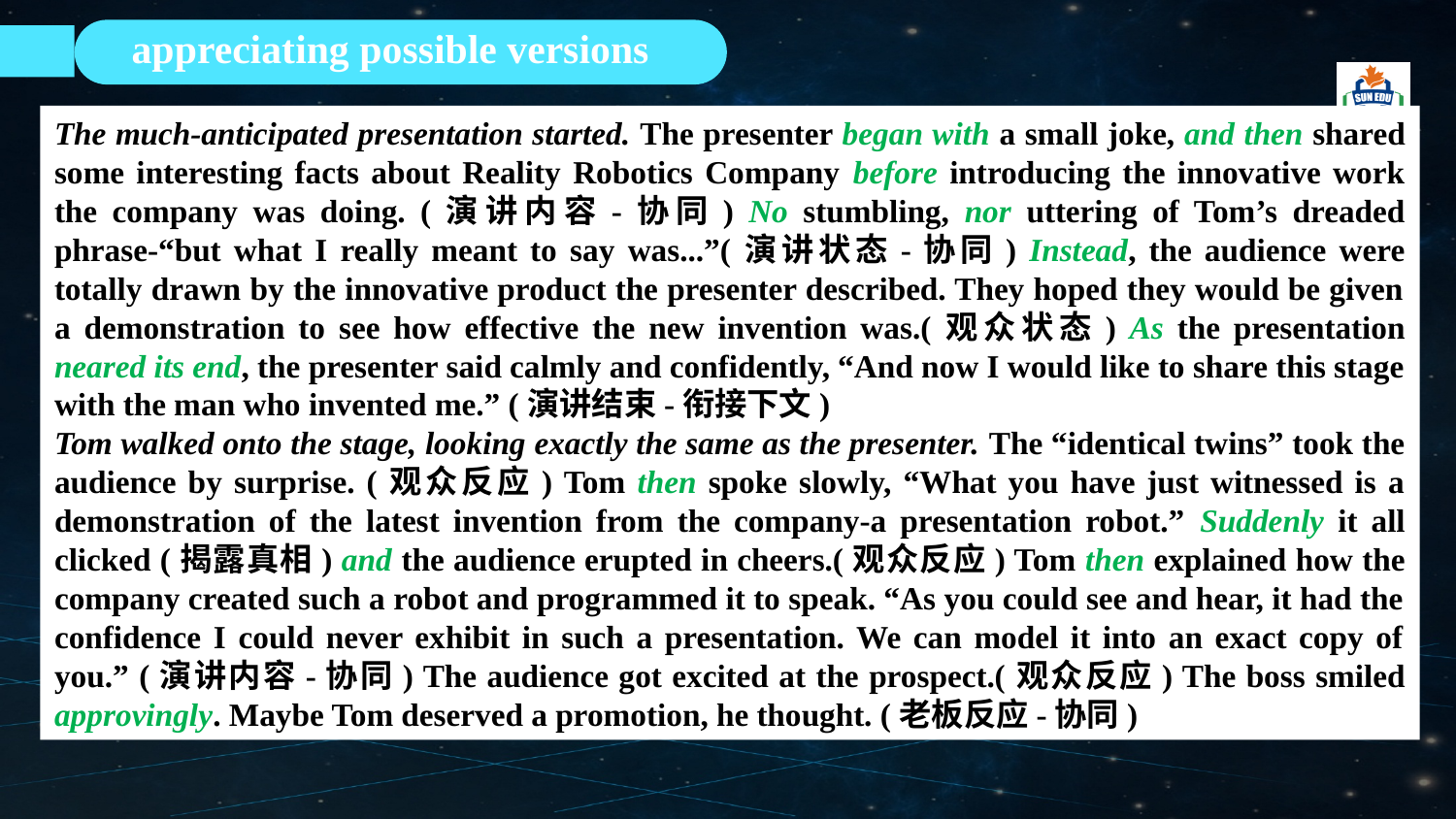

appreciating possible versions
The much-anticipated presentation started. The presenter began with a small joke, and then shared some interesting facts about Reality Robotics Company before introducing the innovative work the company was doing. (演讲内容-协同) No stumbling, nor uttering of Tom’s dreaded phrase-“but what I really meant to say was...”(演讲状态-协同) Instead, the audience were totally drawn by the innovative product the presenter described. They hoped they would be given a demonstration to see how effective the new invention was.(观众状态) As the presentation neared its end, the presenter said calmly and confidently, “And now I would like to share this stage with the man who invented me.” (演讲结束-衔接下文)
Tom walked onto the stage, looking exactly the same as the presenter. The “identical twins” took the audience by surprise. (观众反应) Tom then spoke slowly, “What you have just witnessed is a demonstration of the latest invention from the company-a presentation robot.” Suddenly it all clicked (揭露真相) and the audience erupted in cheers.(观众反应) Tom then explained how the company created such a robot and programmed it to speak. “As you could see and hear, it had the confidence I could never exhibit in such a presentation. We can model it into an exact copy of you.” (演讲内容-协同) The audience got excited at the prospect.(观众反应) The boss smiled approvingly. Maybe Tom deserved a promotion, he thought. (老板反应-协同)
The much-anticipated presentation started. The presenter began with a small joke, and then shared some interesting facts about Reality Robotics Company before introducing the innovative work the company was doing. No stumbling, nor uttering of Tom’s dreaded phrase-“but what I really meant to say was...” Instead, the audience were totally drawn by the innovative product the presenter described. They hoped they would be given a demonstration to see how effective the new invention was. As the presentation neared its end, the presenter said calmly and confidently, “And now I would like to share this stage with the man who invented me.”
Tom walked onto the stage, looking exactly the same as the presenter. The “identical twins” took the audience by surprise. Tom then spoke slowly, “What you have just witnessed is a demonstration of the latest invention from the company-a presentation robot.” Suddenly it all clicked and the audience erupted in cheers. Tom then explained how the company created such a robot and programmed it to speak. “As you could see and hear, it had the confidence I could never exhibit in such a presentation. We can model it into an exact copy of you.” The audience got excited at the prospect. The boss smiled approvingly. Maybe Tom deserved a promotion, he thought.